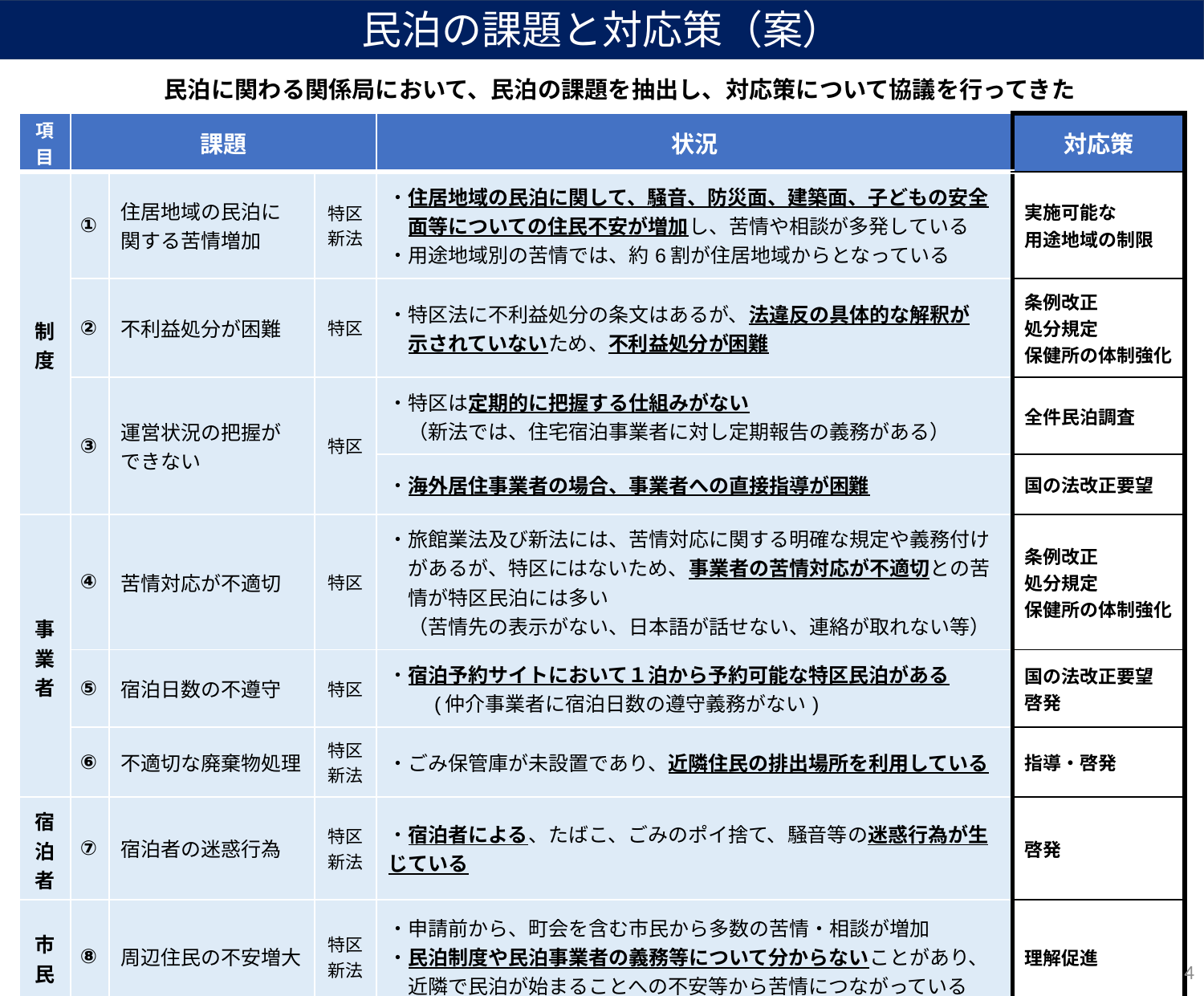

民泊の課題と対応策（案）
民泊に関わる関係局において、民泊の課題を抽出し、対応策について協議を行ってきた
| 項目 | 課題 |  |  | 状況 | 対応策 |
| --- | --- | --- | --- | --- | --- |
| 制度 | ① | 住居地域の民泊に 関する苦情増加 | 特区 新法 | ・住居地域の民泊に関して、騒音、防災面、建築面、子どもの安全 　面等についての住民不安が増加し、苦情や相談が多発している ・用途地域別の苦情では、約6割が住居地域からとなっている | 実施可能な 用途地域の制限 |
|  | ② | 不利益処分が困難 | 特区 | ・特区法に不利益処分の条文はあるが、法違反の具体的な解釈が 　示されていないため、不利益処分が困難 | 条例改正 処分規定 保健所の体制強化 |
|  | ③ | 運営状況の把握が できない | 特区 | ・特区は定期的に把握する仕組みがない 　（新法では、住宅宿泊事業者に対し定期報告の義務がある） | 全件民泊調査 |
|  |  |  |  | ・海外居住事業者の場合、事業者への直接指導が困難 | 国の法改正要望 |
| 事業者 | ④ | 苦情対応が不適切 | 特区 | ・旅館業法及び新法には、苦情対応に関する明確な規定や義務付け 　があるが、特区にはないため、事業者の苦情対応が不適切との苦 　情が特区民泊には多い 　（苦情先の表示がない、日本語が話せない、連絡が取れない等） | 条例改正 処分規定 保健所の体制強化 |
|  | ⑤ | 宿泊日数の不遵守 | 特区 | ・宿泊予約サイトにおいて１泊から予約可能な特区民泊がある 　　(仲介事業者に宿泊日数の遵守義務がない) | 国の法改正要望 啓発 |
|  | ⑥ | 不適切な廃棄物処理 | 特区 新法 | ・ごみ保管庫が未設置であり、近隣住民の排出場所を利用している | 指導・啓発 |
| 宿泊者 | ⑦ | 宿泊者の迷惑行為 | 特区 新法 | ・宿泊者による、たばこ、ごみのポイ捨て、騒音等の迷惑行為が生じている | 啓発 |
| 市民 | ⑧ | 周辺住民の不安増大 | 特区 新法 | ・申請前から、町会を含む市民から多数の苦情・相談が増加 ・民泊制度や民泊事業者の義務等について分からないことがあり、 　近隣で民泊が始まることへの不安等から苦情につながっている | 理解促進 |
4